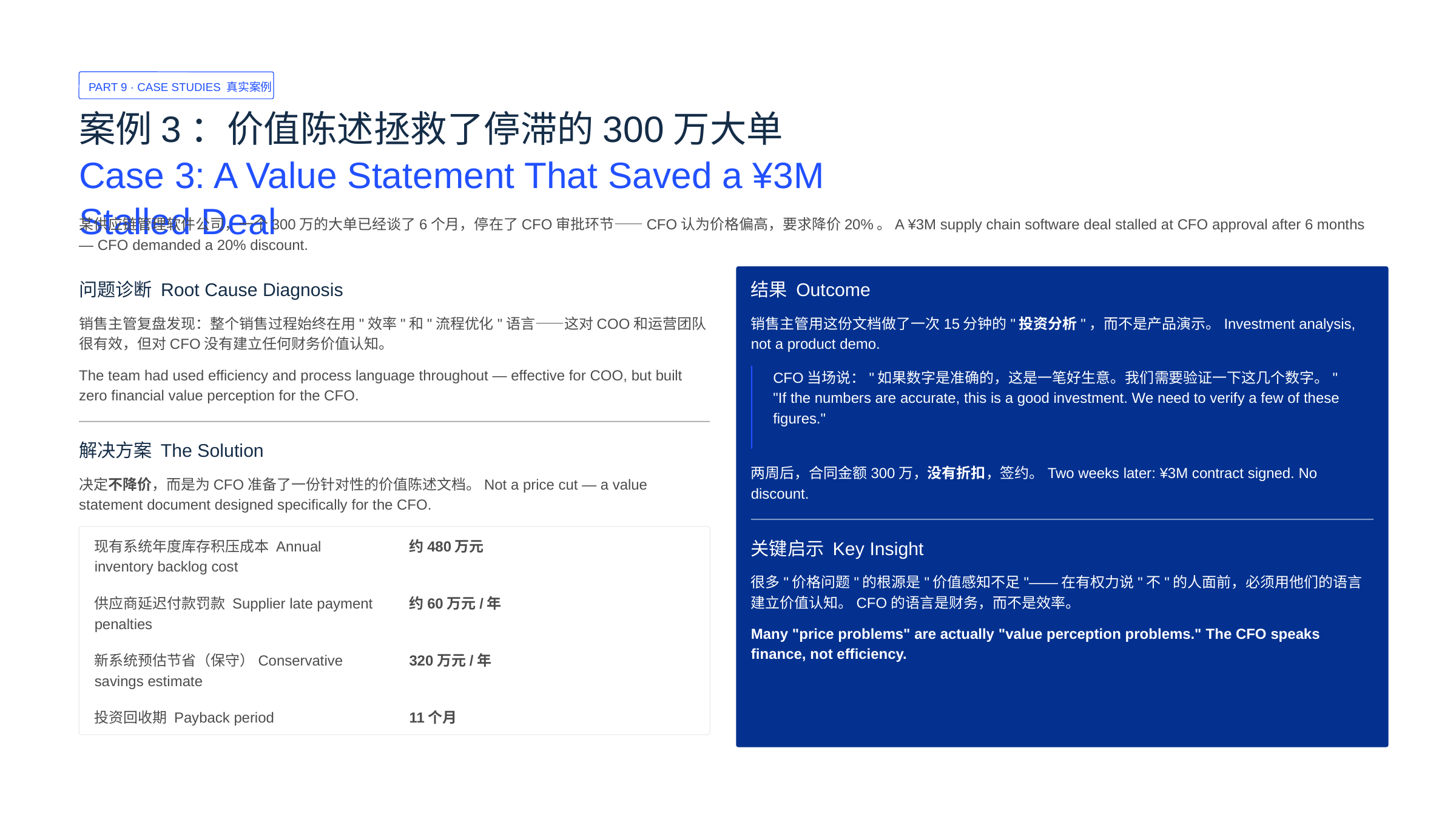

PART 9 · CASE STUDIES 真实案例
案例3：价值陈述拯救了停滞的300万大单
Case 3: A Value Statement That Saved a ¥3M Stalled Deal
某供应链管理软件公司，一个300万的大单已经谈了6个月，停在了CFO审批环节——CFO认为价格偏高，要求降价20%。A ¥3M supply chain software deal stalled at CFO approval after 6 months — CFO demanded a 20% discount.

问题诊断 Root Cause Diagnosis
结果 Outcome
销售主管复盘发现：整个销售过程始终在用"效率"和"流程优化"语言——这对COO和运营团队很有效，但对CFO没有建立任何财务价值认知。
销售主管用这份文档做了一次15分钟的"投资分析"，而不是产品演示。Investment analysis, not a product demo.
The team had used efficiency and process language throughout — effective for COO, but built zero financial value perception for the CFO.

CFO当场说："如果数字是准确的，这是一笔好生意。我们需要验证一下这几个数字。"
"If the numbers are accurate, this is a good investment. We need to verify a few of these figures."

解决方案 The Solution
两周后，合同金额300万，没有折扣，签约。Two weeks later: ¥3M contract signed. No discount.
决定不降价，而是为CFO准备了一份针对性的价值陈述文档。Not a price cut — a value statement document designed specifically for the CFO.

现有系统年度库存积压成本 Annual inventory backlog cost
约480万元
关键启示 Key Insight
很多"价格问题"的根源是"价值感知不足"——在有权力说"不"的人面前，必须用他们的语言建立价值认知。CFO的语言是财务，而不是效率。
供应商延迟付款罚款 Supplier late payment penalties
约60万元/年
Many "price problems" are actually "value perception problems." The CFO speaks finance, not efficiency.
新系统预估节省（保守）Conservative savings estimate
320万元/年
投资回收期 Payback period
11个月